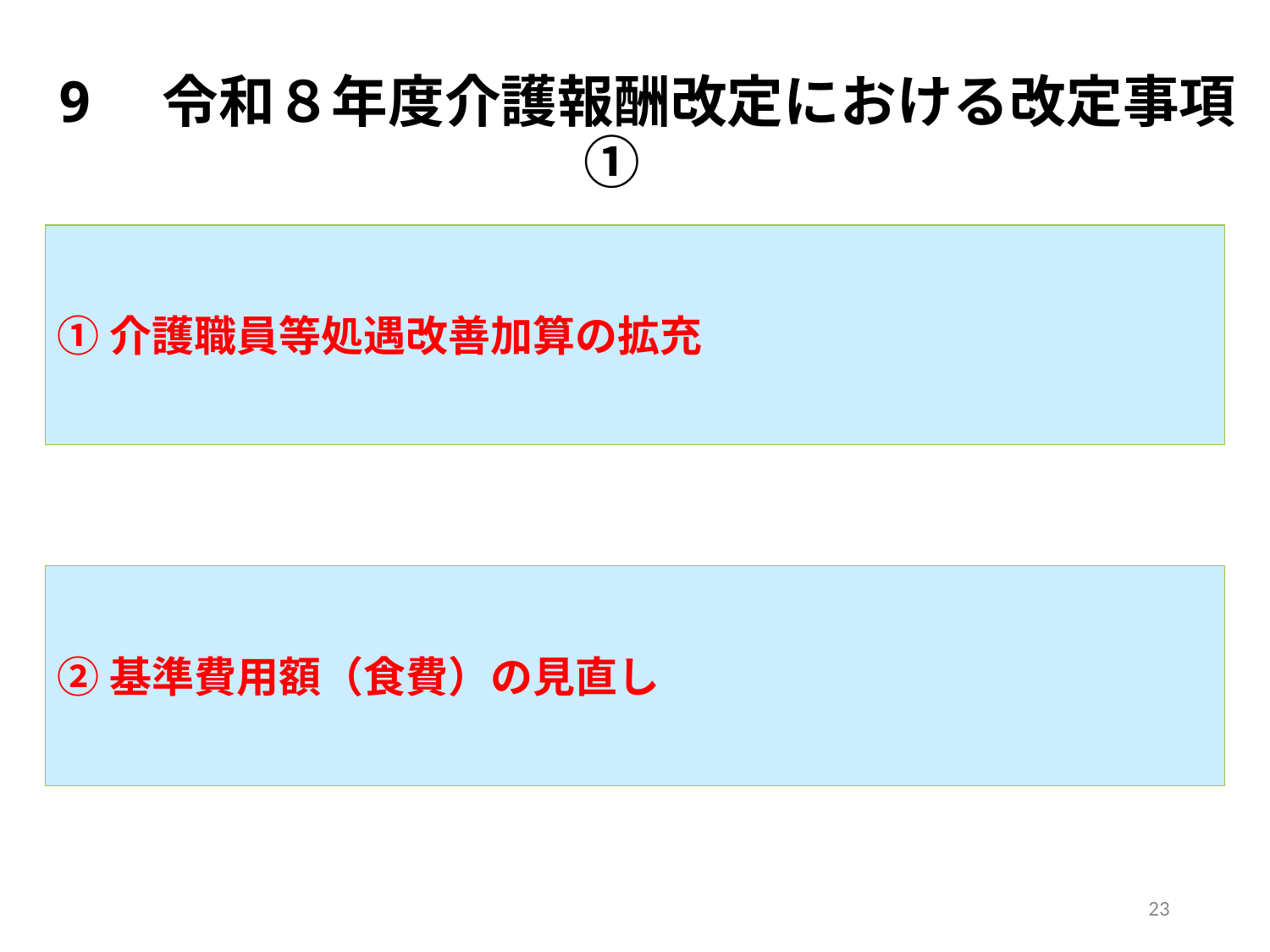

# 9　令和８年度介護報酬改定における改定事項①
①介護職員等処遇改善加算の拡充
②基準費用額（食費）の見直し
23